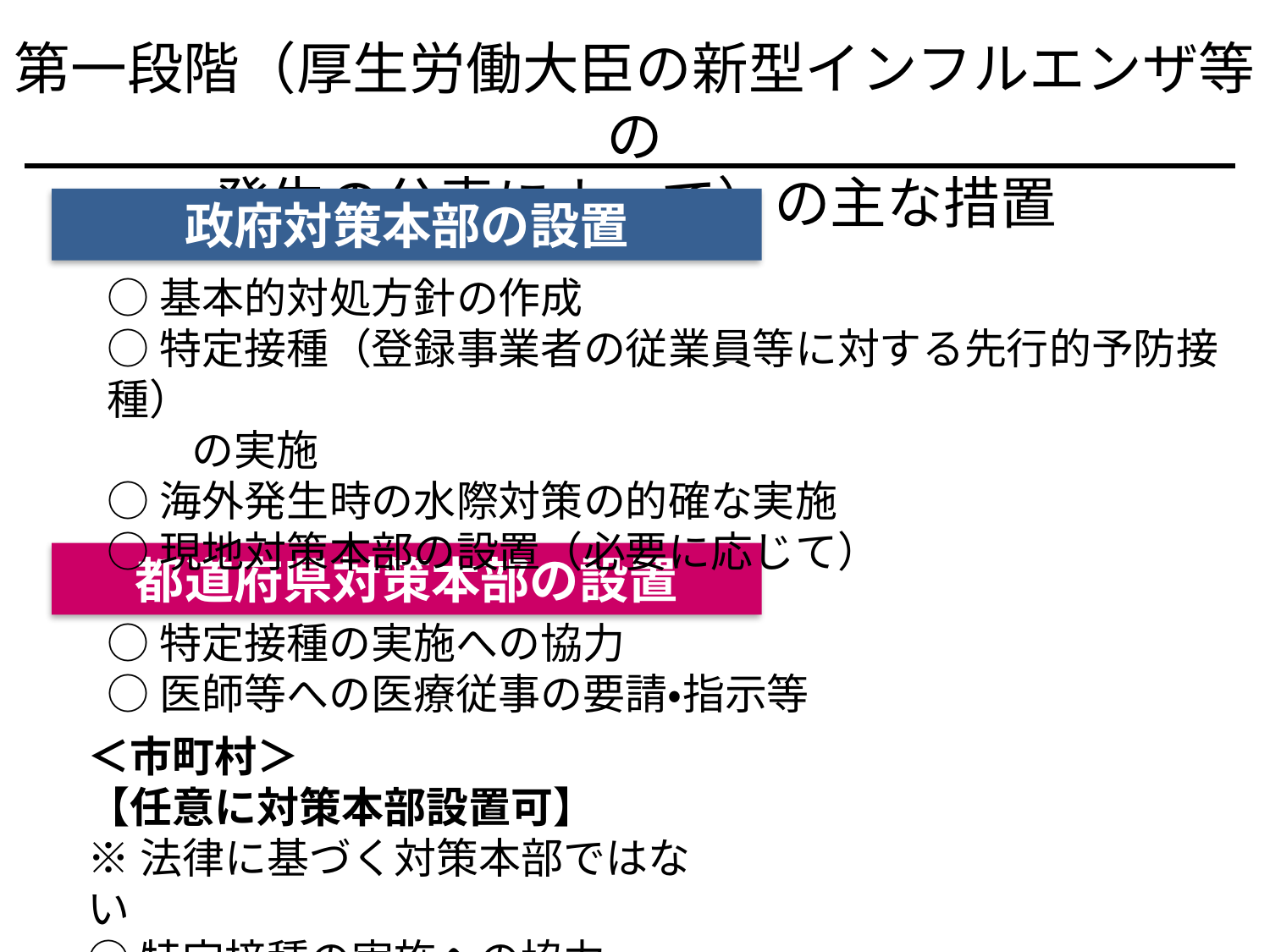

# 第一段階（厚生労働大臣の新型インフルエンザ等の 発生の公表によって）の主な措置
政府対策本部の設置
○基本的対処方針の作成
○特定接種（登録事業者の従業員等に対する先行的予防接種）
　　の実施
○海外発生時の水際対策の的確な実施
○現地対策本部の設置（必要に応じて）
都道府県対策本部の設置
○特定接種の実施への協力
○医師等への医療従事の要請・指示等
＜市町村＞
【任意に対策本部設置可】
※法律に基づく対策本部ではない
○特定接種の実施への協力